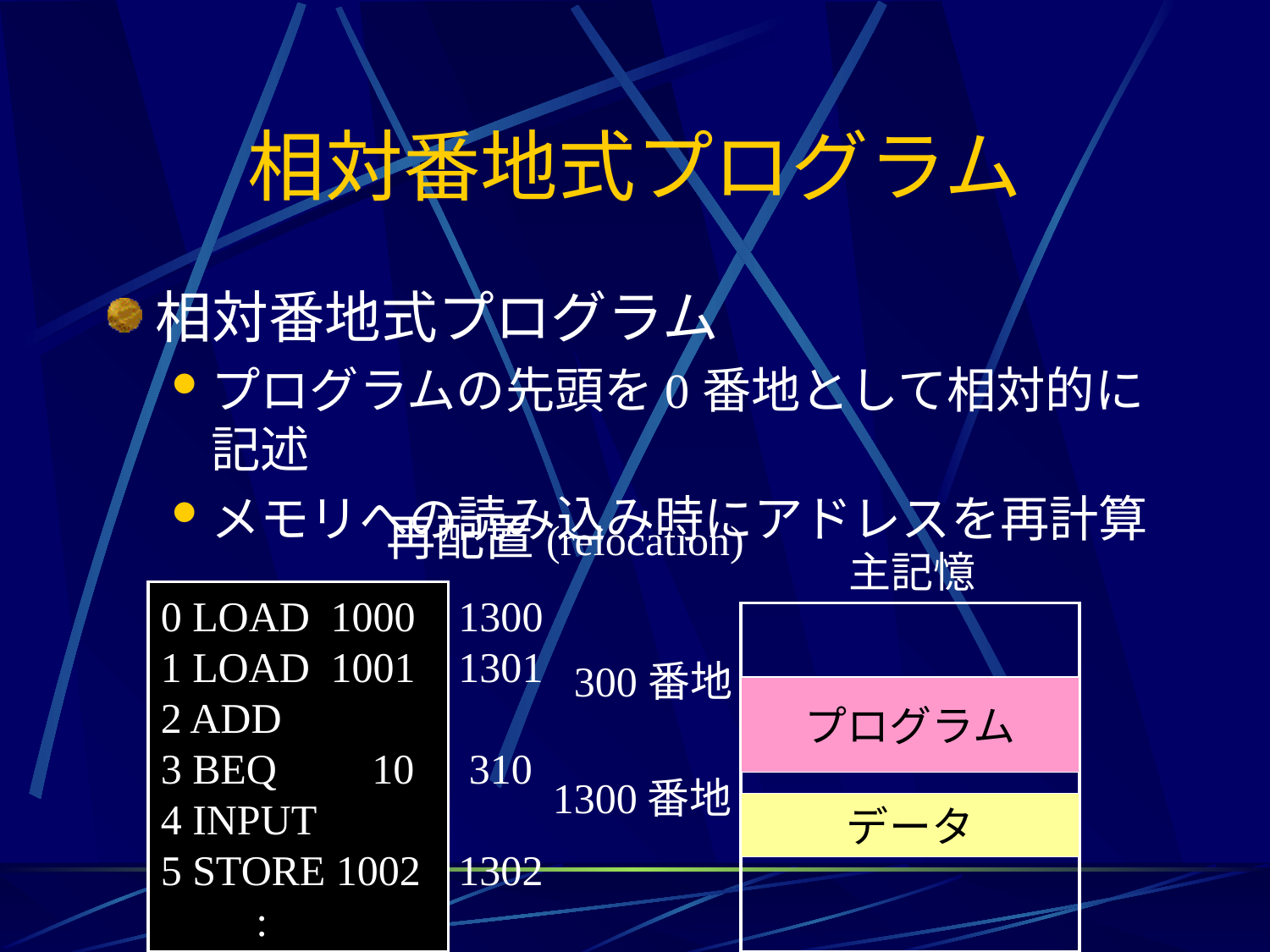

# 相対番地式プログラム
相対番地式プログラム
プログラムの先頭を0番地として相対的に記述
メモリへの読み込み時にアドレスを再計算
再配置(relocation)
主記憶
0 LOAD  1000
1 LOAD  1001
2 ADD
3 BEQ         10
4 INPUT
5 STORE 1002
         :
1300
1301

 310

1302

300番地
プログラム
1300番地
データ